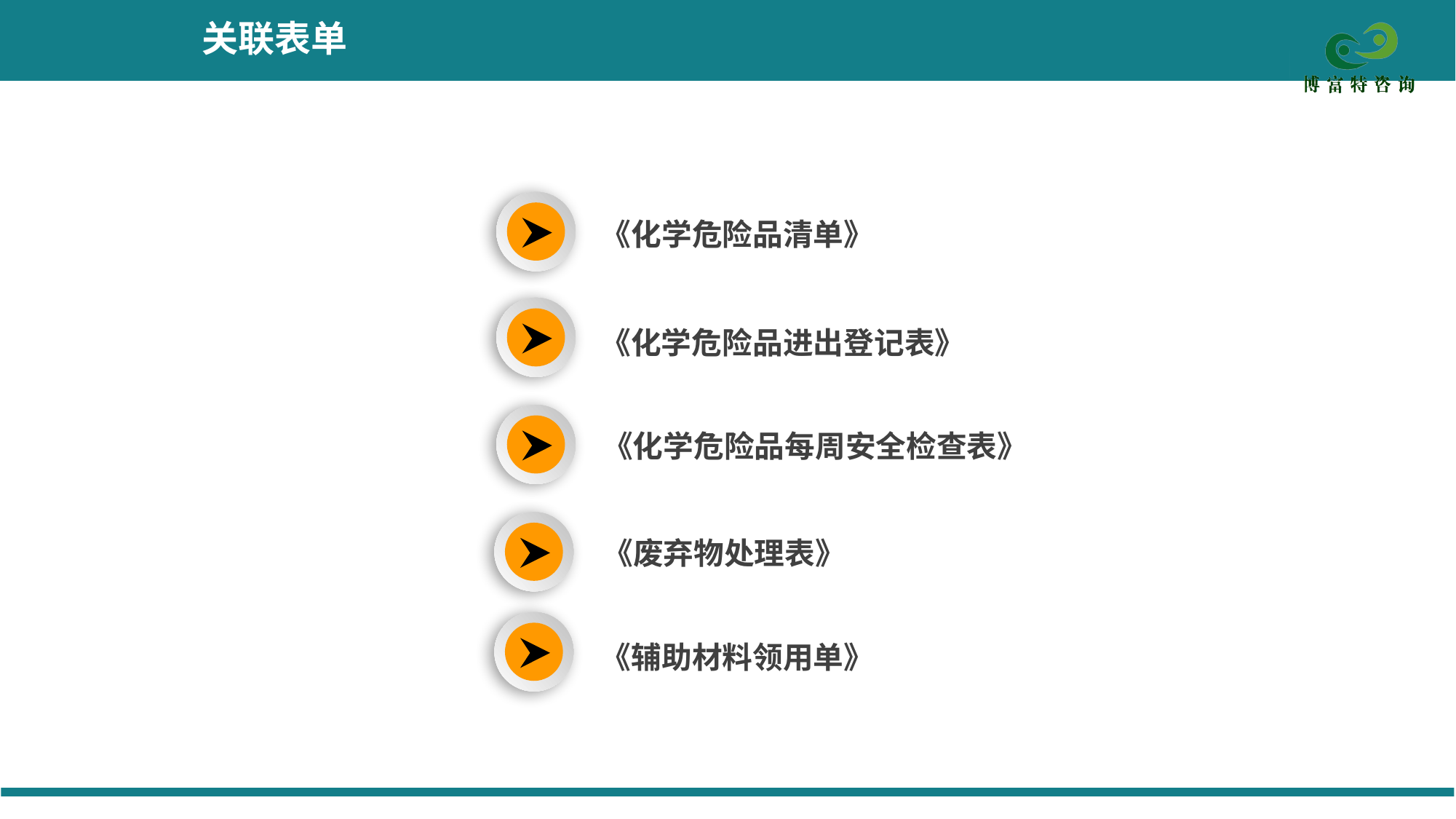

关联表单

《化学危险品清单》

《化学危险品进出登记表》

《化学危险品每周安全检查表》

《废弃物处理表》

《辅助材料领用单》